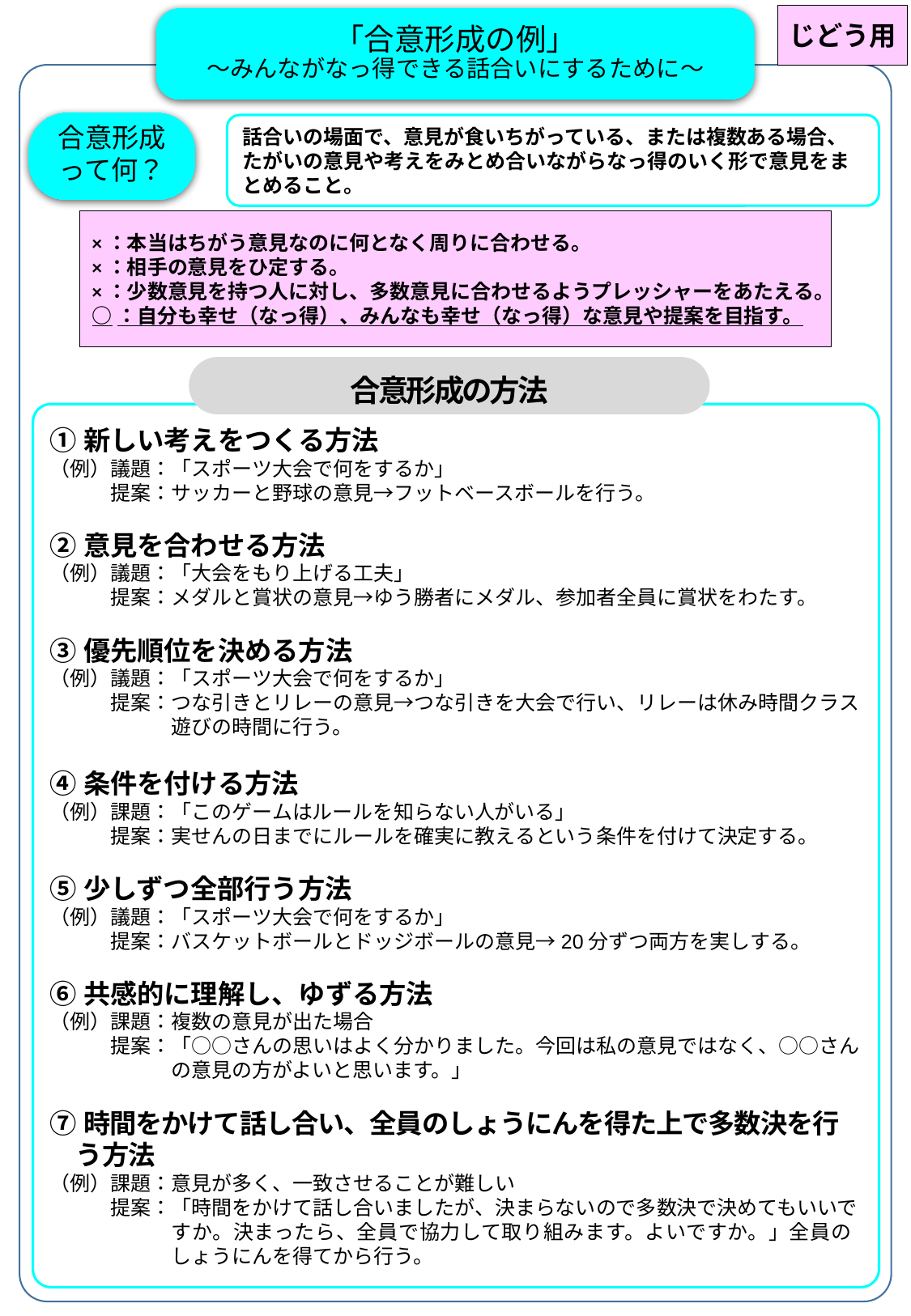

じどう用
「合意形成の例」
～みんながなっ得できる話合いにするために～

合意形成
って何？
話合いの場面で、意見が食いちがっている、または複数ある場合、たがいの意見や考えをみとめ合いながらなっ得のいく形で意見をまとめること。
×：本当はちがう意見なのに何となく周りに合わせる。
×：相手の意見をひ定する。
×：少数意見を持つ人に対し、多数意見に合わせるようプレッシャーをあたえる。
○：自分も幸せ（なっ得）、みんなも幸せ（なっ得）な意見や提案を目指す。
合意形成の方法
①新しい考えをつくる方法
（例）議題：「スポーツ大会で何をするか」
　　　提案：サッカーと野球の意見→フットベースボールを行う。

②意見を合わせる方法
（例）議題：「大会をもり上げる工夫」
　　　提案：メダルと賞状の意見→ゆう勝者にメダル、参加者全員に賞状をわたす。

③優先順位を決める方法
（例）議題：「スポーツ大会で何をするか」
　　　提案：つな引きとリレーの意見→つな引きを大会で行い、リレーは休み時間クラス
　　　　　　遊びの時間に行う。

④条件を付ける方法
（例）課題：「このゲームはルールを知らない人がいる」
　　　提案：実せんの日までにルールを確実に教えるという条件を付けて決定する。

⑤少しずつ全部行う方法
（例）議題：「スポーツ大会で何をするか」
　　　提案：バスケットボールとドッジボールの意見→20分ずつ両方を実しする。

⑥共感的に理解し、ゆずる方法
（例）課題：複数の意見が出た場合
　　　提案：「○○さんの思いはよく分かりました。今回は私の意見ではなく、○○さん
　　　　　　の意見の方がよいと思います。」

⑦時間をかけて話し合い、全員のしょうにんを得た上で多数決を行
　う方法
（例）課題：意見が多く、一致させることが難しい
　　　提案：「時間をかけて話し合いましたが、決まらないので多数決で決めてもいいで
　　　　　　すか。決まったら、全員で協力して取り組みます。よいですか。」全員の
　　　　　　しょうにんを得てから行う。